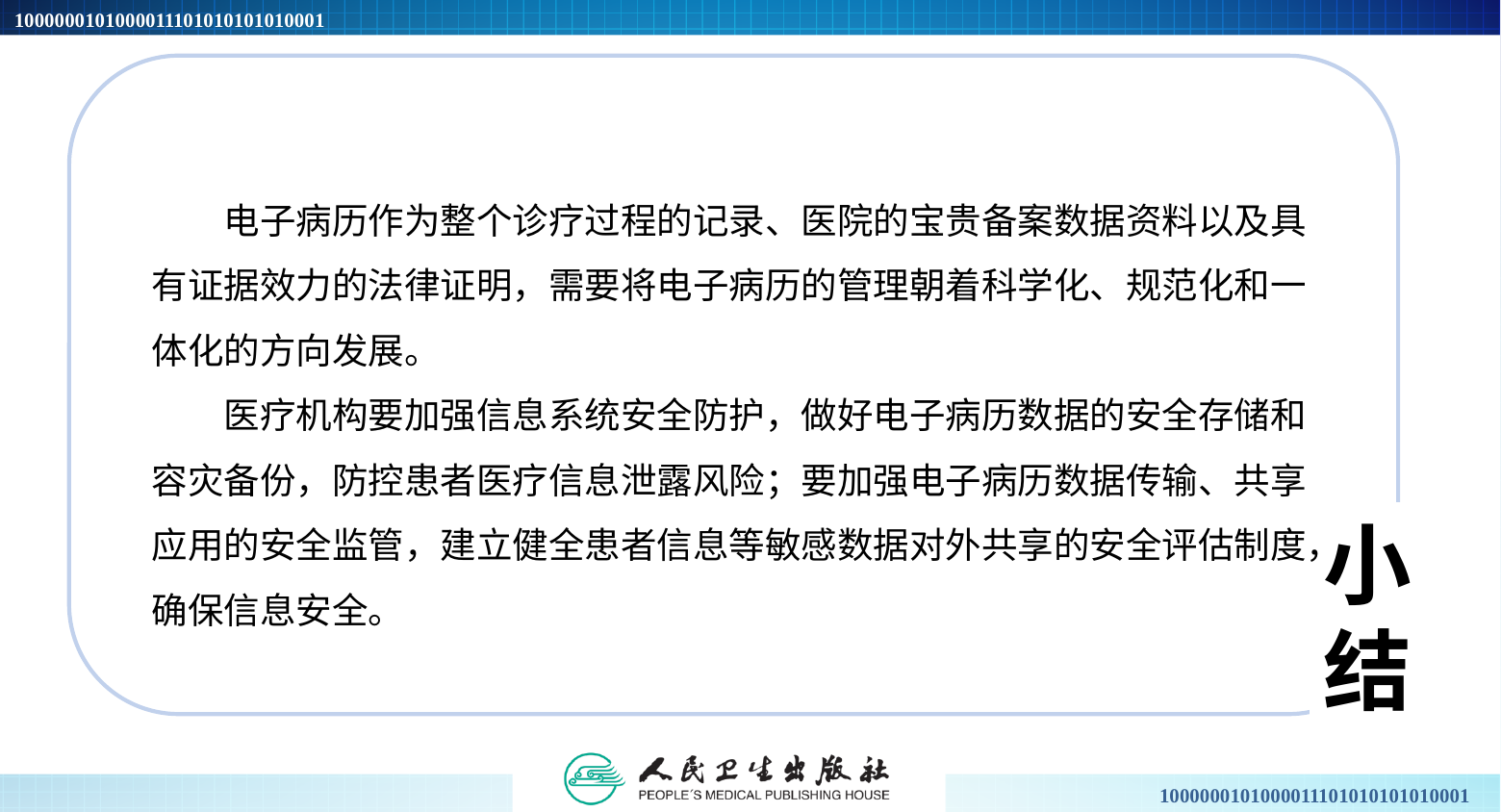

电子病历作为整个诊疗过程的记录、医院的宝贵备案数据资料以及具有证据效力的法律证明，需要将电子病历的管理朝着科学化、规范化和一体化的方向发展。
医疗机构要加强信息系统安全防护，做好电子病历数据的安全存储和容灾备份，防控患者医疗信息泄露风险；要加强电子病历数据传输、共享应用的安全监管，建立健全患者信息等敏感数据对外共享的安全评估制度，确保信息安全。